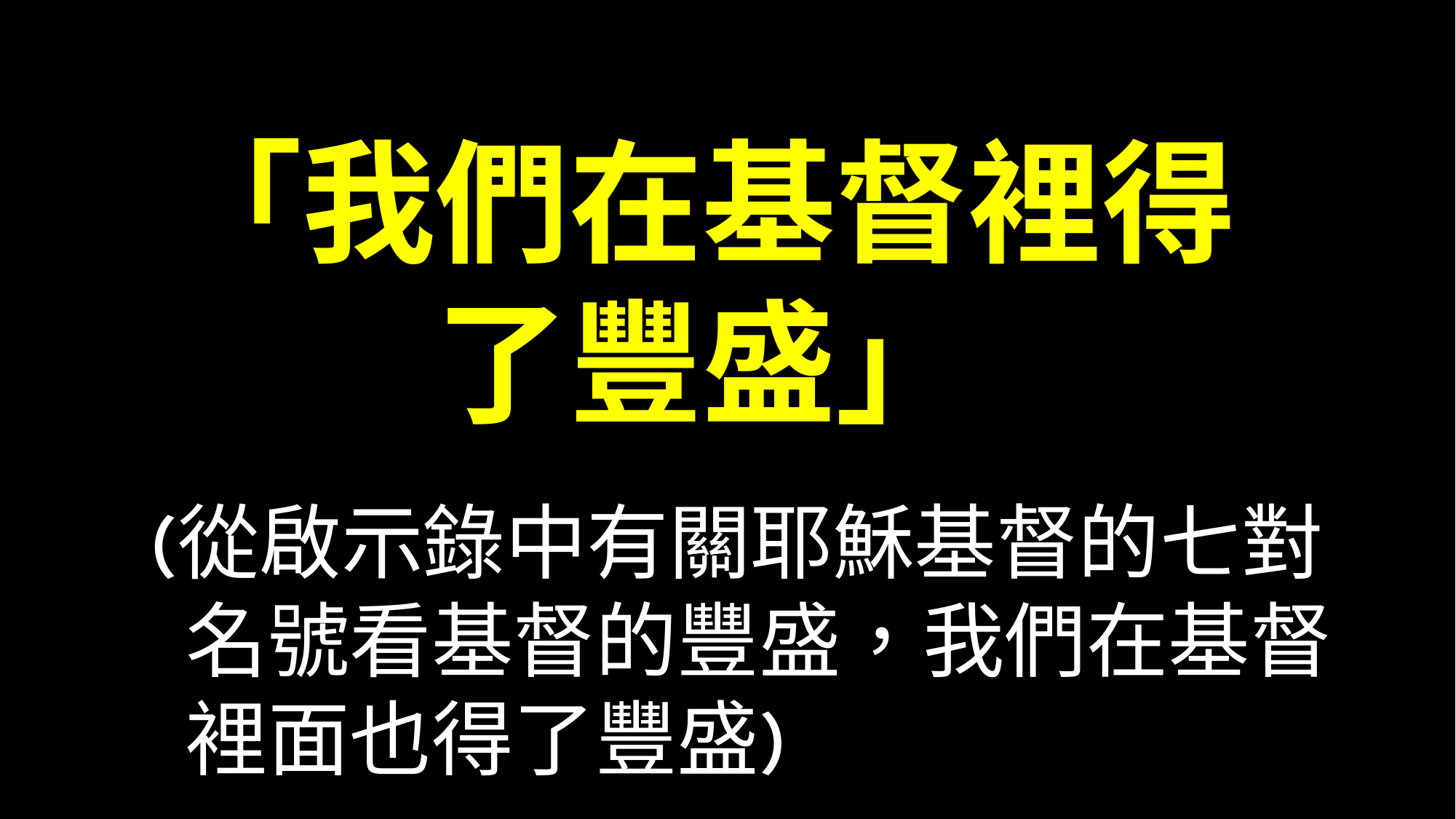

「我們在基督裡得了豐盛」
（從啟示錄中有關耶穌基督的七對名號看基督的豐盛，我們在基督裡面也得了豐盛）